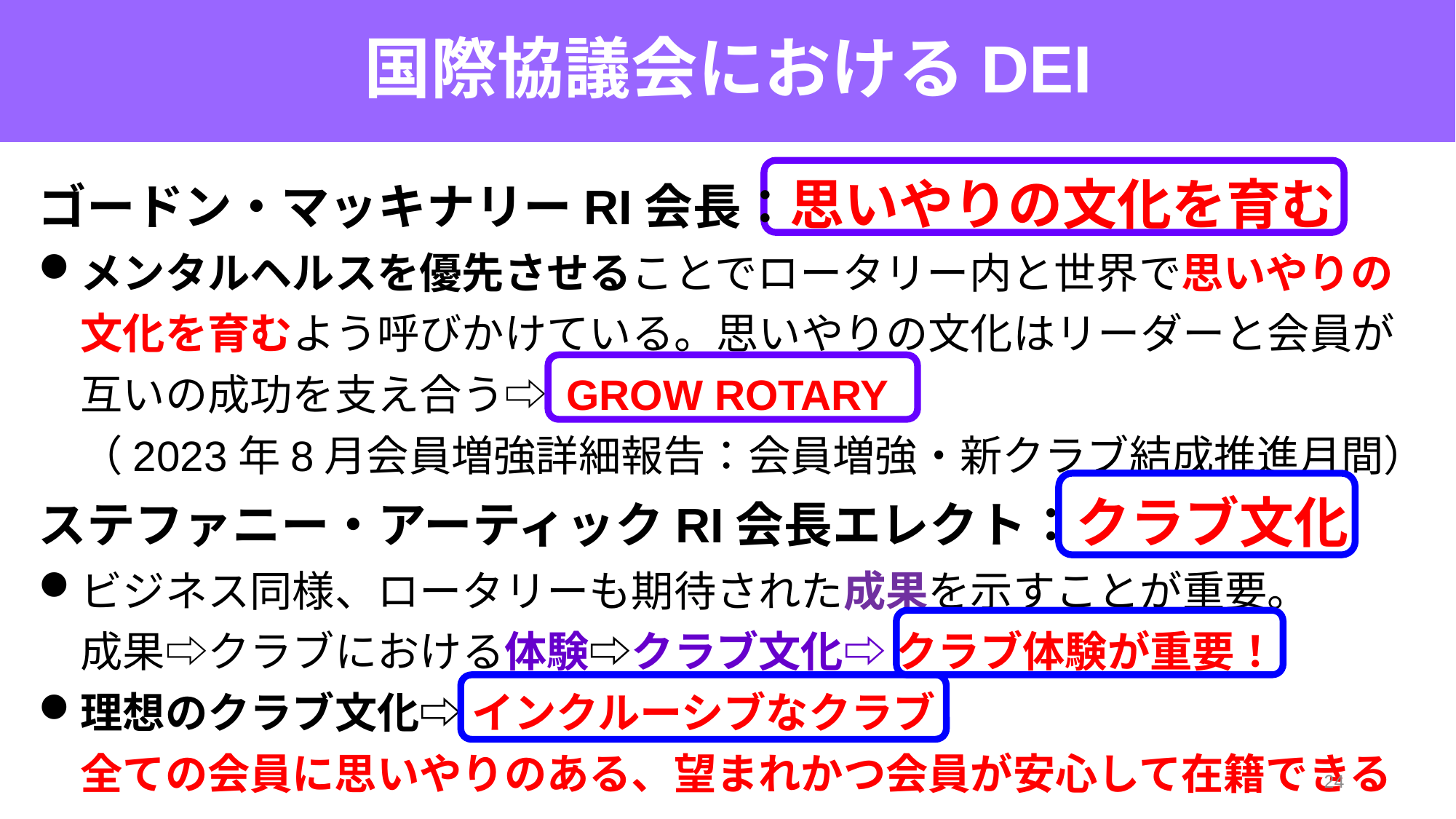

# 国際協議会におけるDEI

ゴードン・マッキナリーRI会長：思いやりの文化を育む
メンタルヘルスを優先させることでロータリー内と世界で思いやりの
　文化を育むよう呼びかけている。思いやりの文化はリーダーと会員が
　互いの成功を支え合う⇨ GROW ROTARY
　（2023年8月会員増強詳細報告：会員増強・新クラブ結成推進月間）
ステファニー・アーティックRI会長エレクト：クラブ文化
ビジネス同様、ロータリーも期待された成果を示すことが重要。
　成果⇨クラブにおける体験⇨クラブ文化⇨ クラブ体験が重要！
理想のクラブ文化⇨ インクルーシブなクラブ
　全ての会員に思いやりのある、望まれかつ会員が安心して在籍できる

24